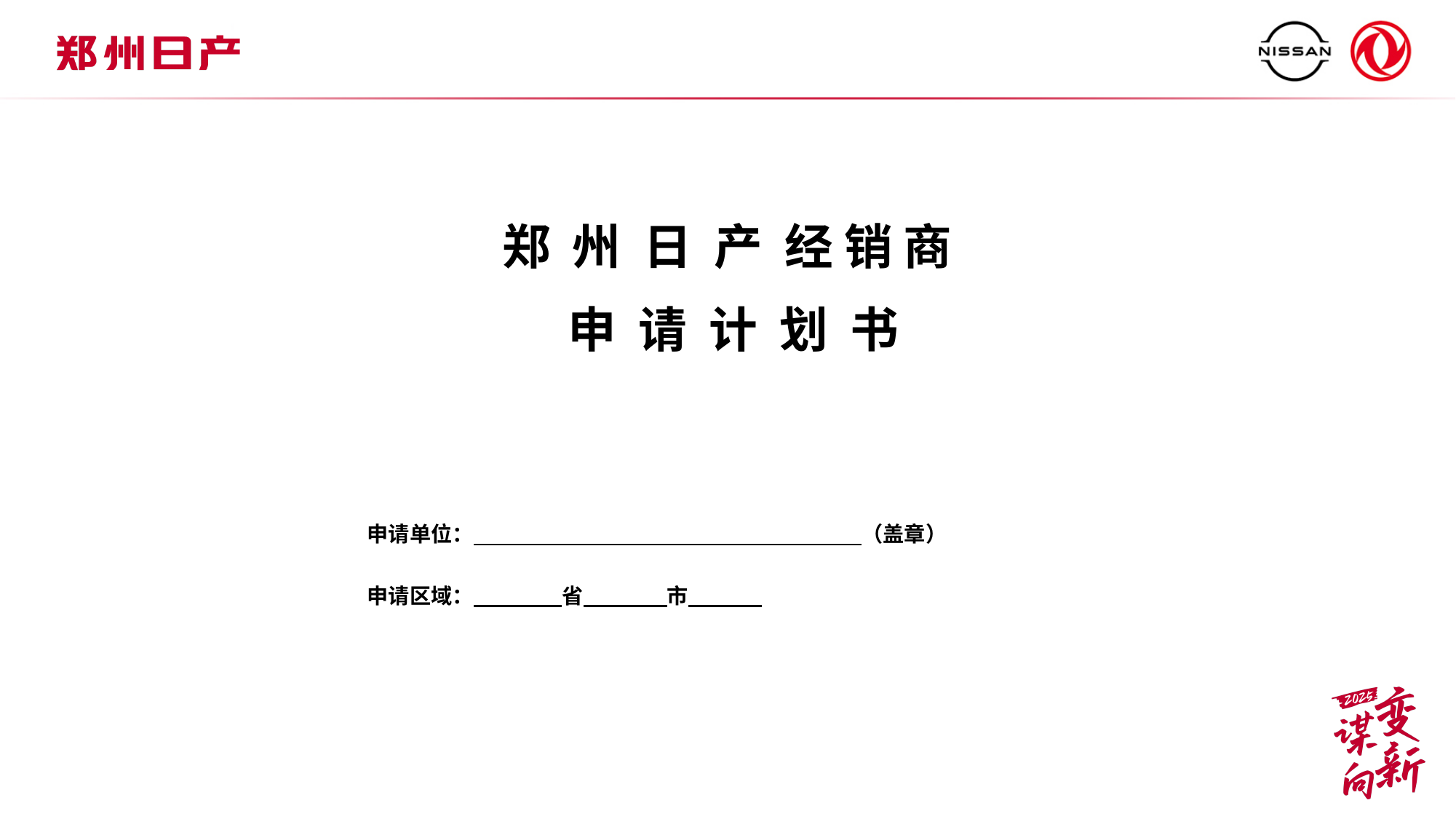

郑  州  日  产  经 销 商
 申  请  计  划  书
申请单位：                                                                               （盖章）
申请区域：                  省                 市